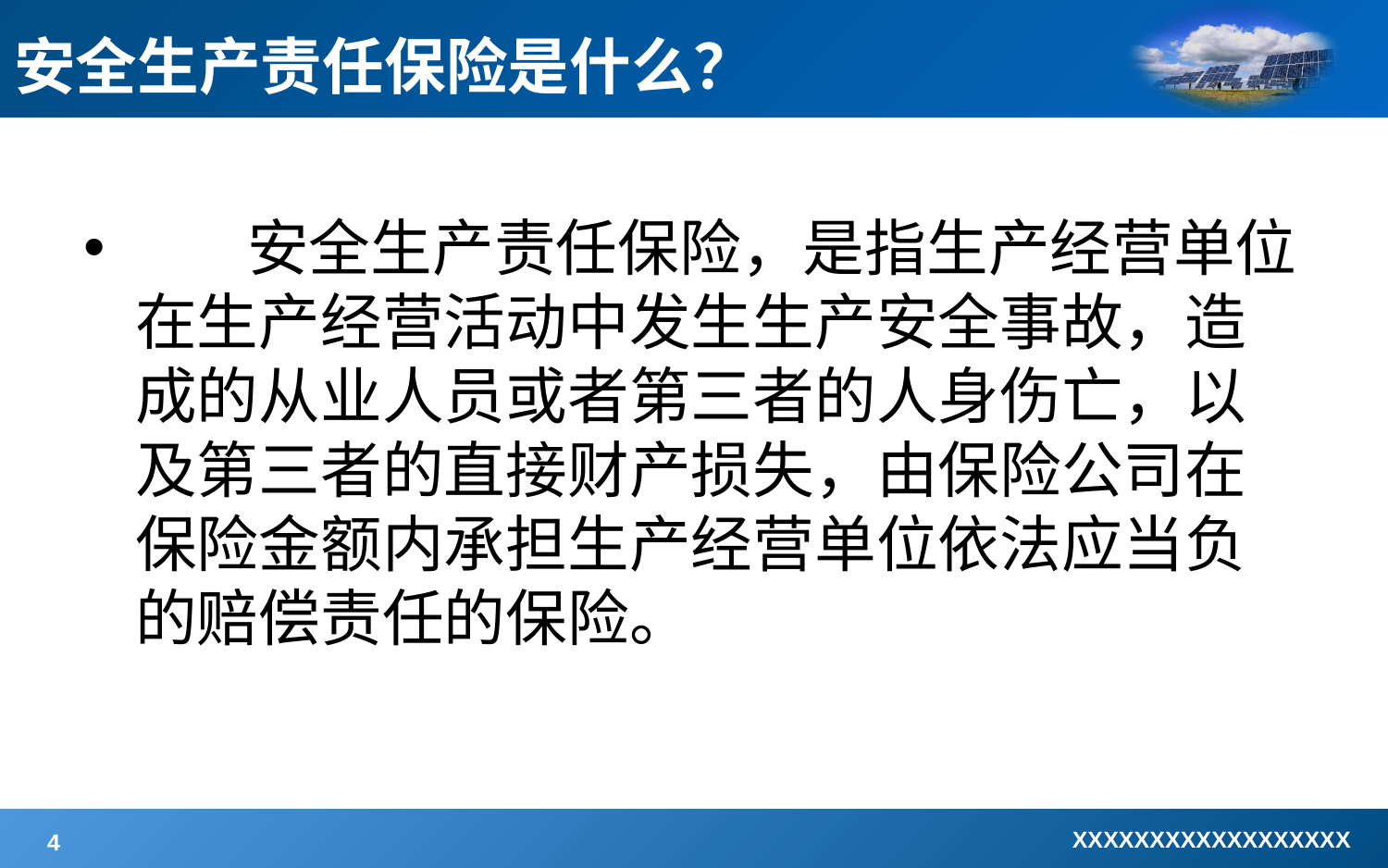

安全生产责任保险，是指生产经营单位在生产经营活动中发生生产安全事故，造成的从业人员或者第三者的人身伤亡，以及第三者的直接财产损失，由保险公司在保险金额内承担生产经营单位依法应当负的赔偿责任的保险。

安全生产责任保险是什么？